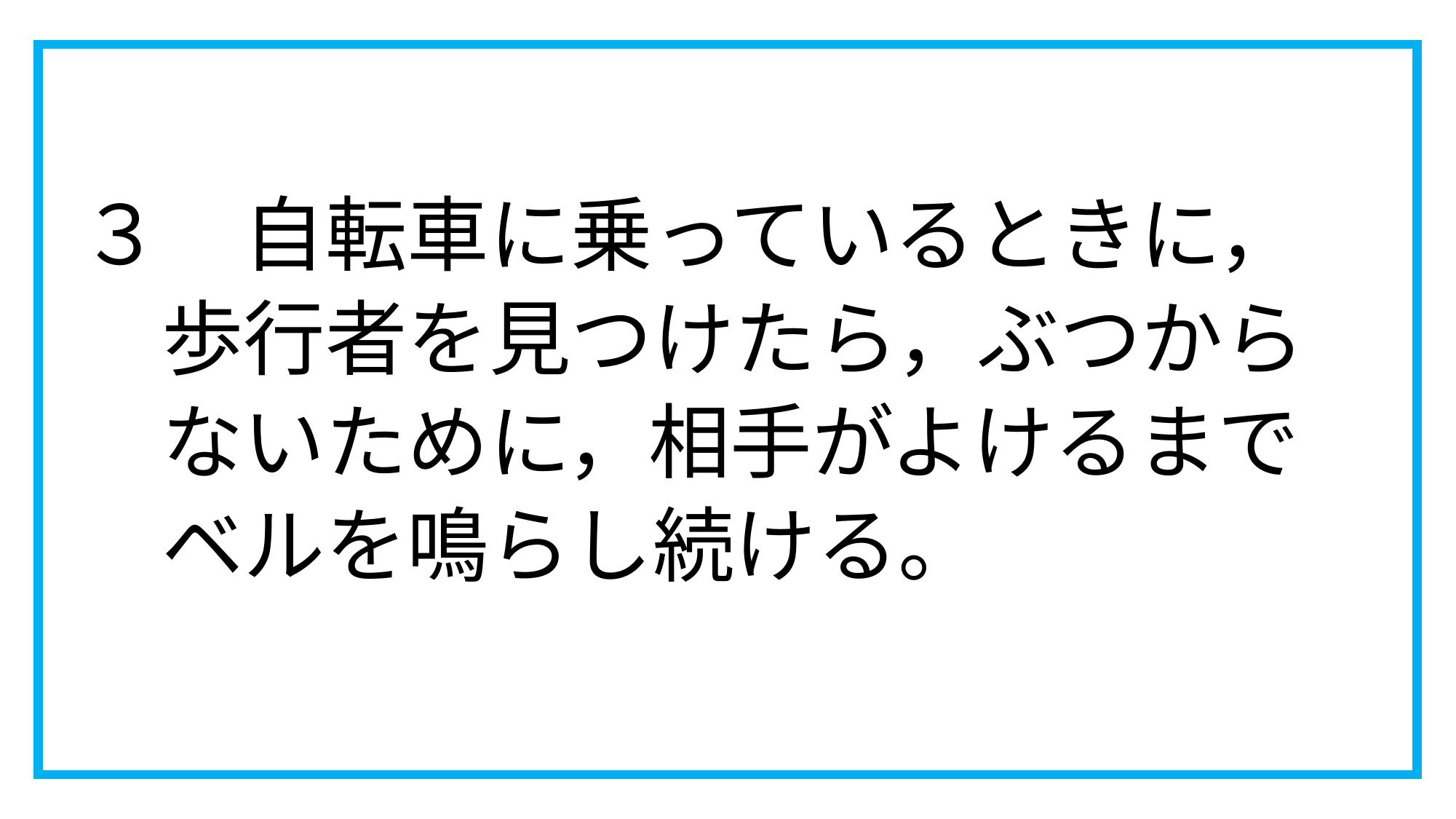

３　自転車に乗っているときに，
　歩行者を見つけたら，ぶつから
　ないために，相手がよけるまで
　ベルを鳴らし続ける。